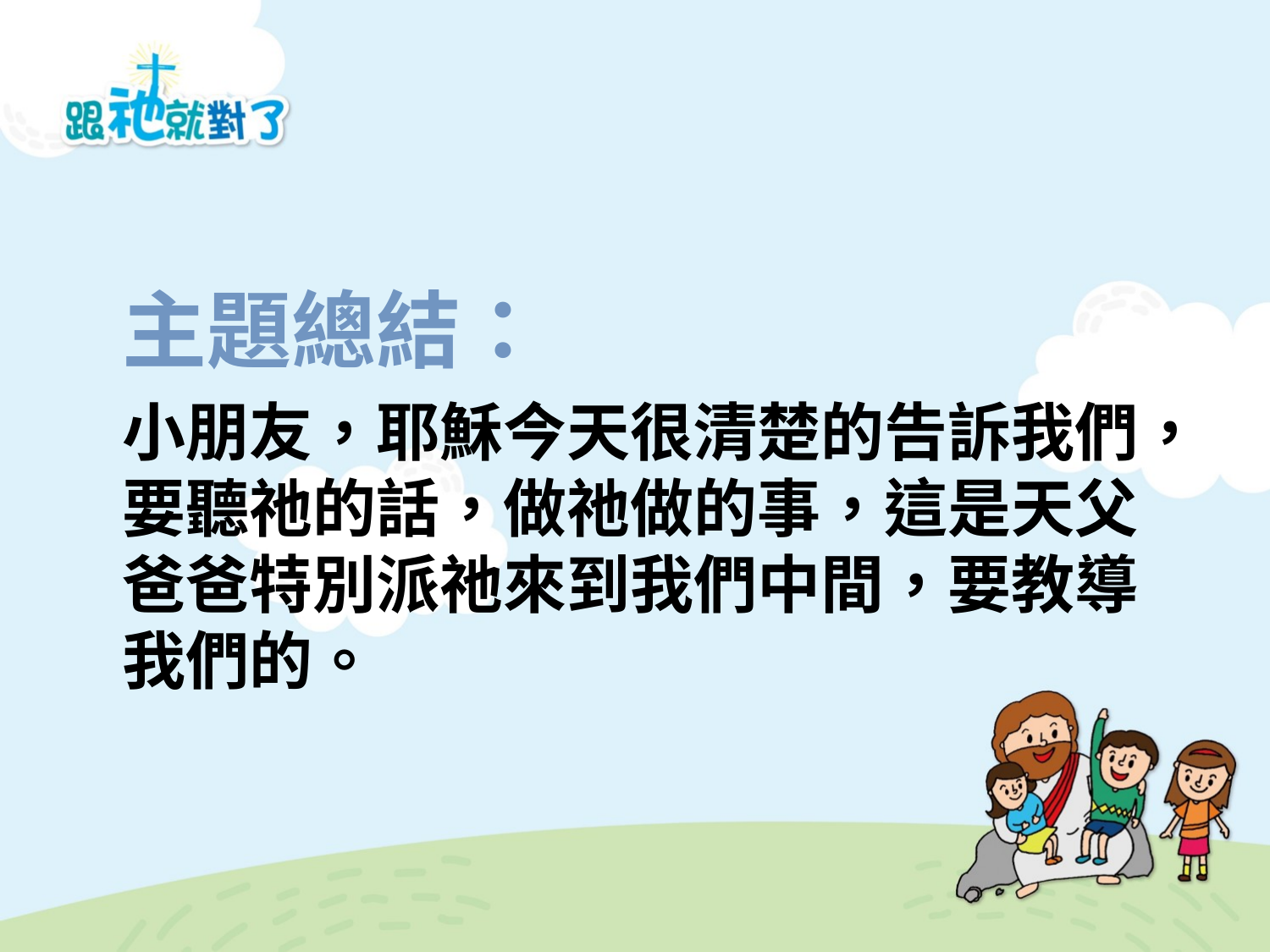

主題總結：
小朋友，耶穌今天很清楚的告訴我們，要聽祂的話，做祂做的事，這是天父爸爸特別派祂來到我們中間，要教導我們的。